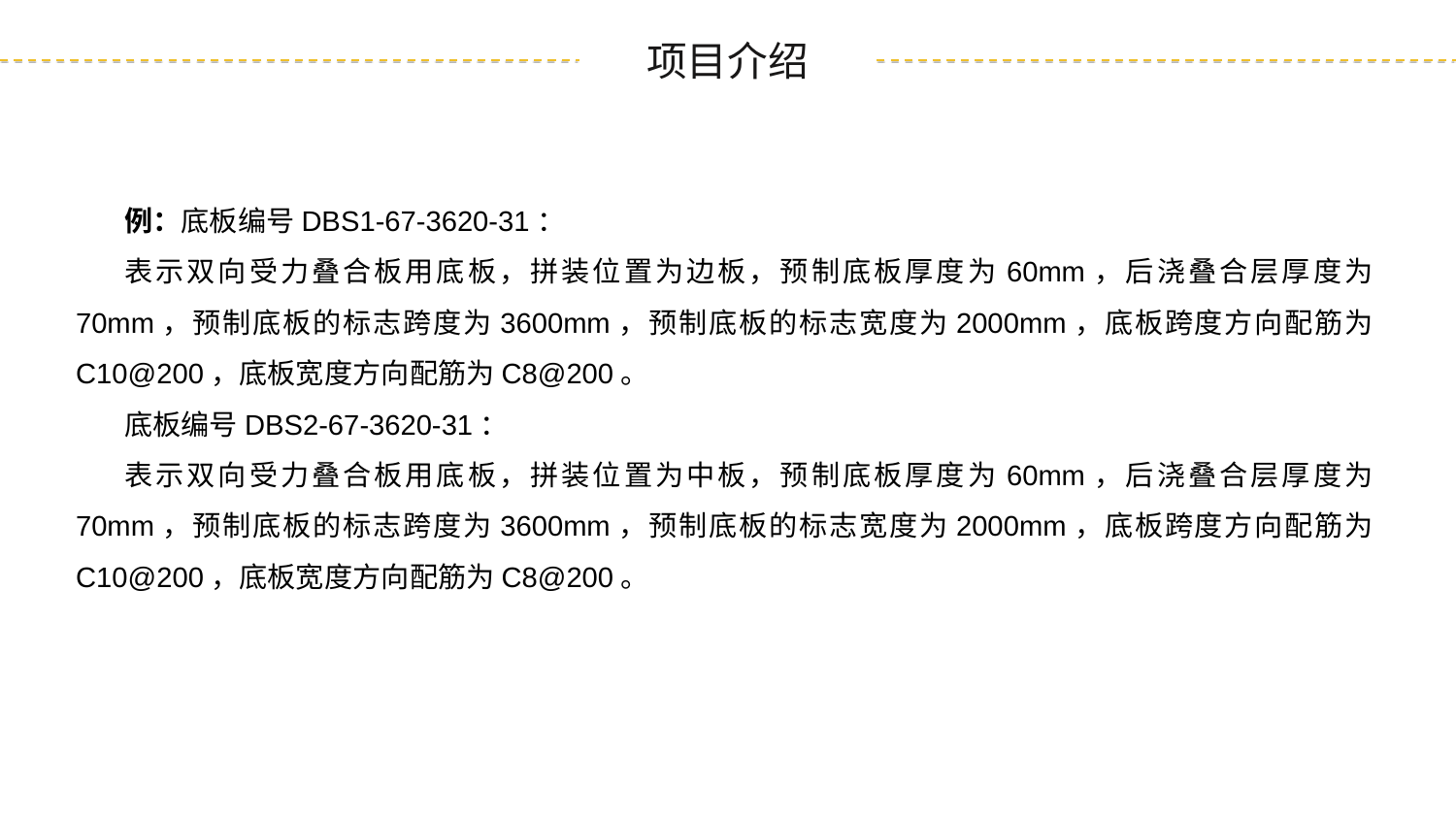

例：底板编号DBS1-67-3620-31：
表示双向受力叠合板用底板，拼装位置为边板，预制底板厚度为60mm，后浇叠合层厚度为70mm，预制底板的标志跨度为3600mm，预制底板的标志宽度为2000mm，底板跨度方向配筋为C10@200，底板宽度方向配筋为C8@200。
底板编号DBS2-67-3620-31：
表示双向受力叠合板用底板，拼装位置为中板，预制底板厚度为60mm，后浇叠合层厚度为70mm，预制底板的标志跨度为3600mm，预制底板的标志宽度为2000mm，底板跨度方向配筋为C10@200，底板宽度方向配筋为C8@200。